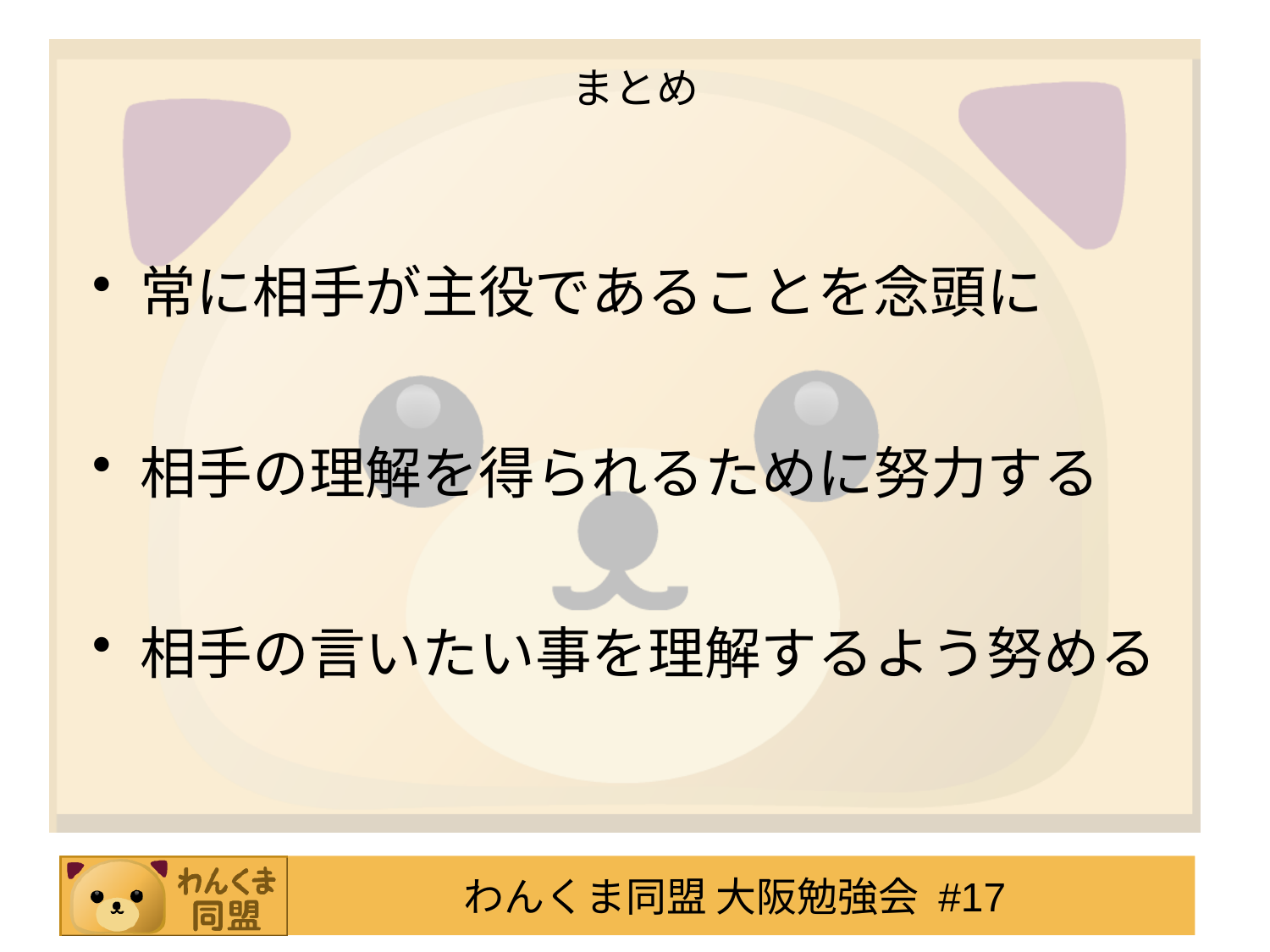

# まとめ
常に相手が主役であることを念頭に
相手の理解を得られるために努力する
相手の言いたい事を理解するよう努める